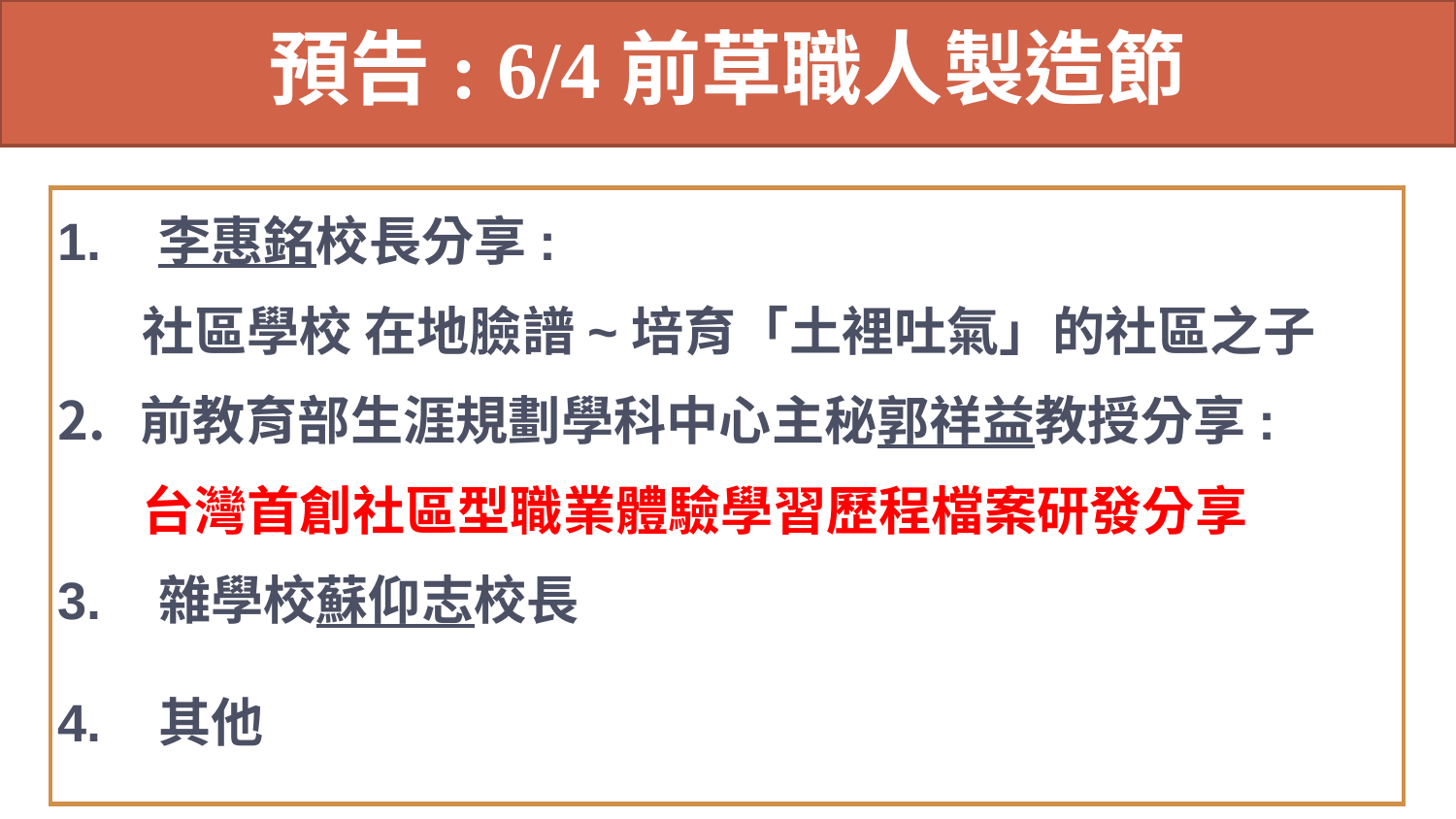

# 預告: 6/4前草職人製造節
1.   李惠銘校長分享:
      社區學校 在地臉譜~培育「土裡吐氣」的社區之子
前教育部生涯規劃學科中心主秘郭祥益教授分享:
      台灣首創社區型職業體驗學習歷程檔案研發分享
3.   雜學校蘇仰志校長
4.   其他